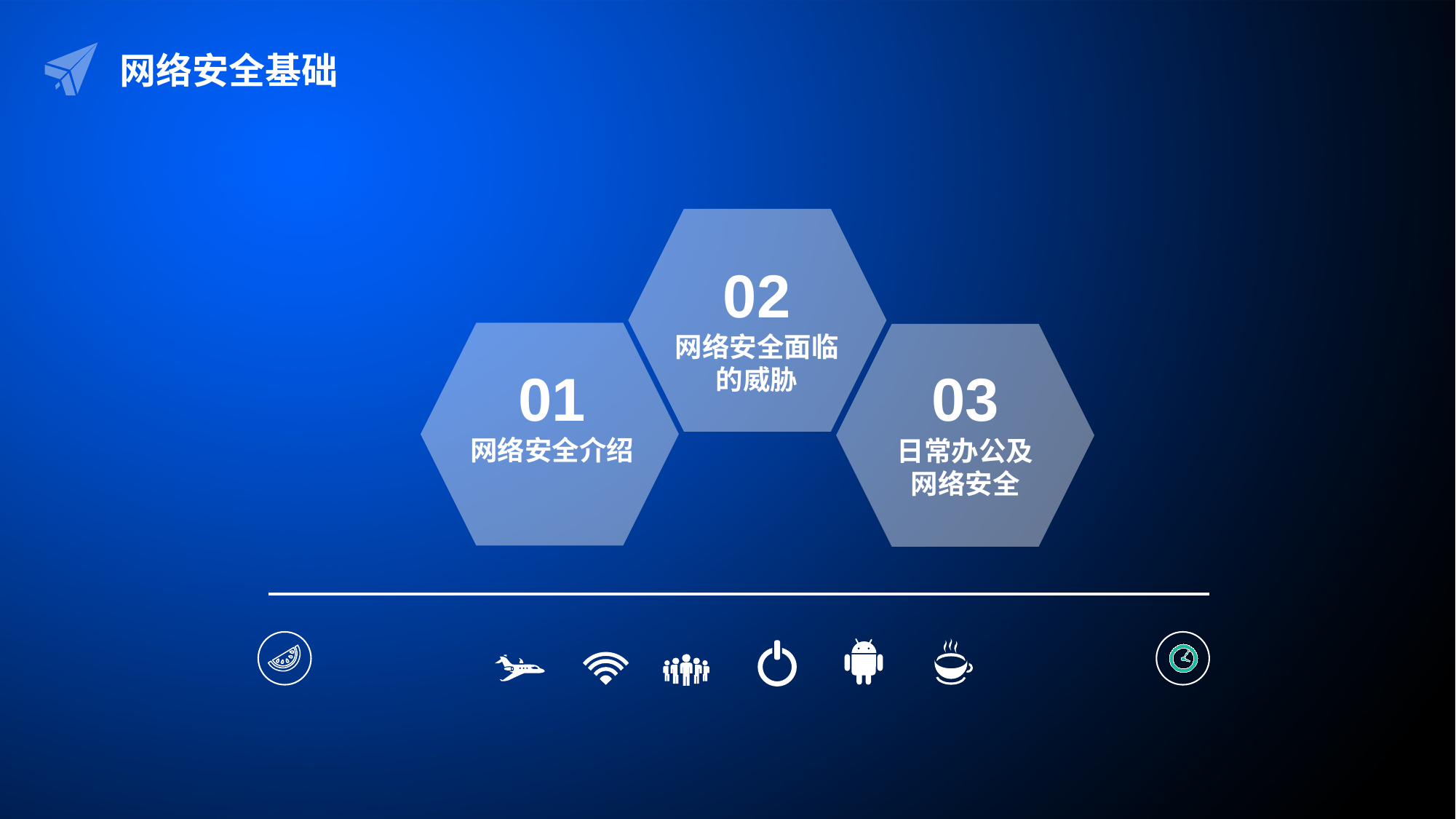

网络安全基础

02
网络安全面临
的威胁

01
网络安全介绍
03
日常办公及
网络安全